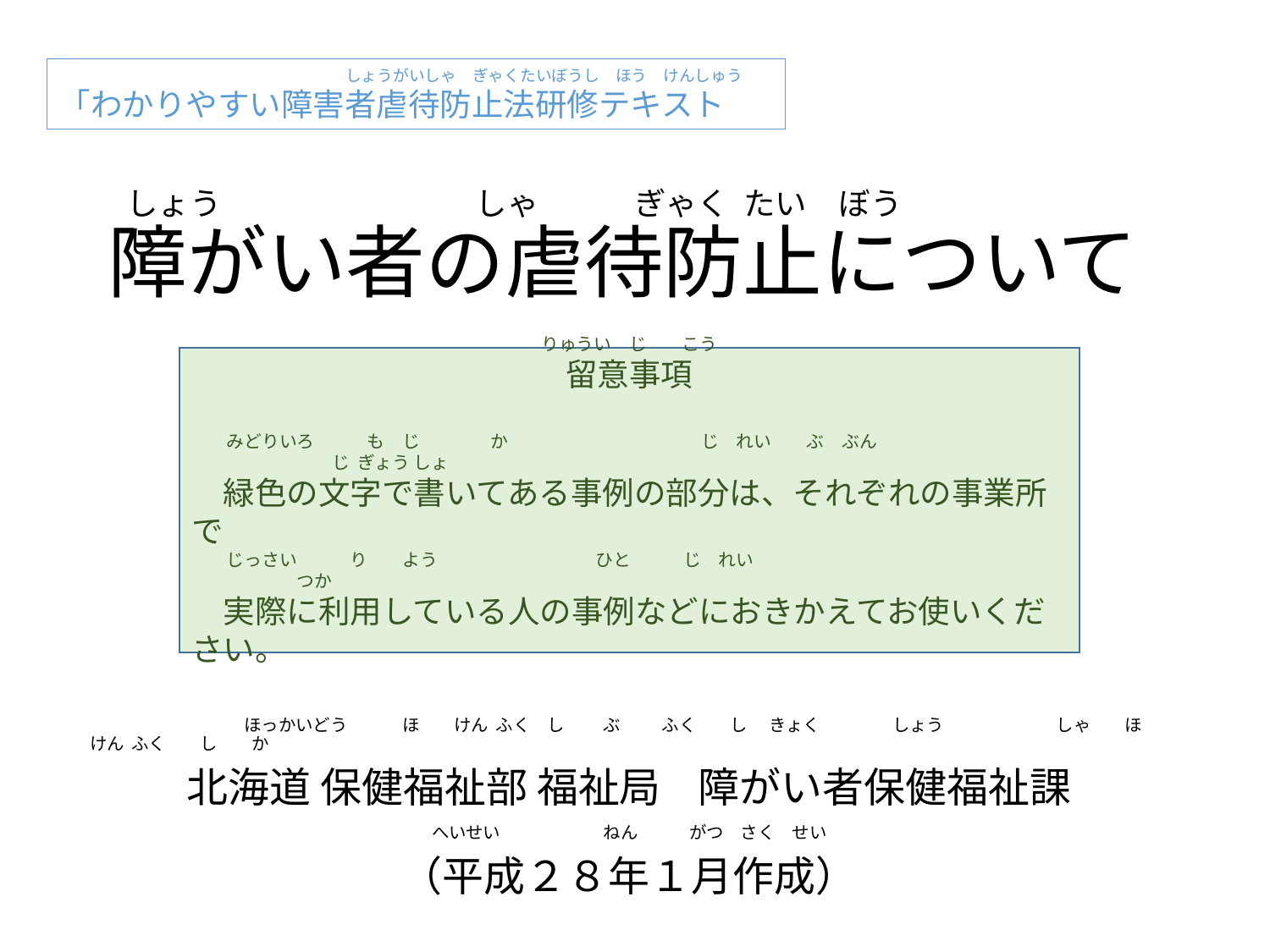

しょうがいしゃ　ぎゃくたいぼうし　ほう　けんしゅう
「わかりやすい障害者虐待防止法研修テキスト
しょう　　　　　　　　しゃ	ぎゃく  たい　ぼう　し
# 障がい者の虐待防止について
りゅうい　じ　　こう
留意事項

　　みどりいろ　　　も　じ　　　　か　　　　　　　　　　　じ　れい　　ぶ　ぶん　　　　　　　　　　　　　　　　　　じ  ぎょう しょ
　緑色の文字で書いてある事例の部分は、それぞれの事業所で
　　じっさい　　　り　　よう　　　　　　　　　ひと　　　じ　れい　　　　　　　　　　　　　　　　　　　　　　　つか
　実際に利用している人の事例などにおきかえてお使いください。
　　　　　　　　　ほっかいどう 　　　ほ　　けん  ふく　し 　　ぶ 　　 ふく　　し 　きょく 　　　　しょう　   　　　   　 しゃ　　ほ　けん  ふく　　し　　か
北海道 保健福祉部 福祉局    障がい者保健福祉課
へいせい　　　　　　ねん　　　がつ　さく　せい
（平成２８年１月作成）